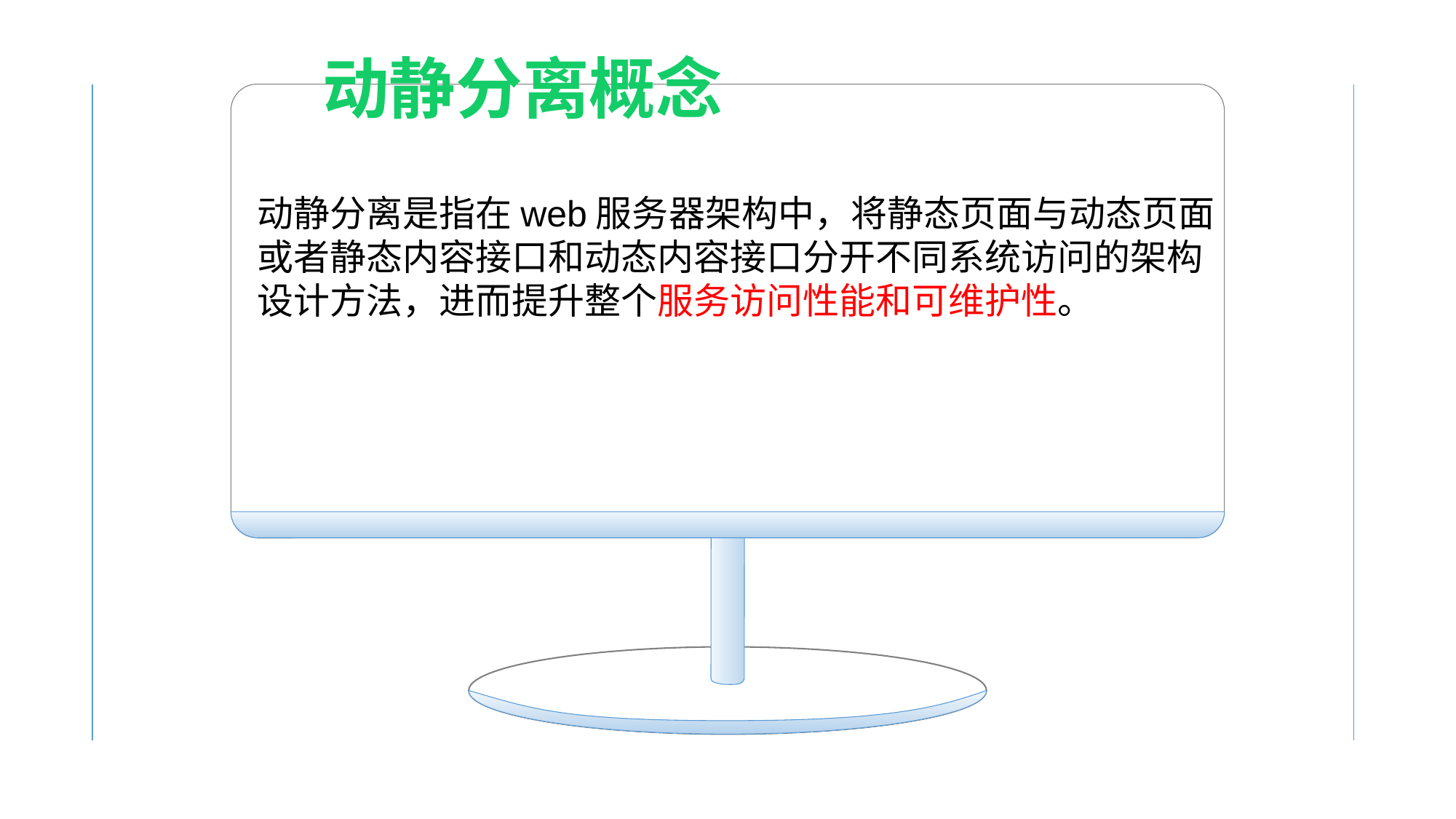

动静分离概念

动静分离是指在web服务器架构中，将静态页面与动态页面
或者静态内容接口和动态内容接口分开不同系统访问的架构
设计方法，进而提升整个服务访问性能和可维护性。